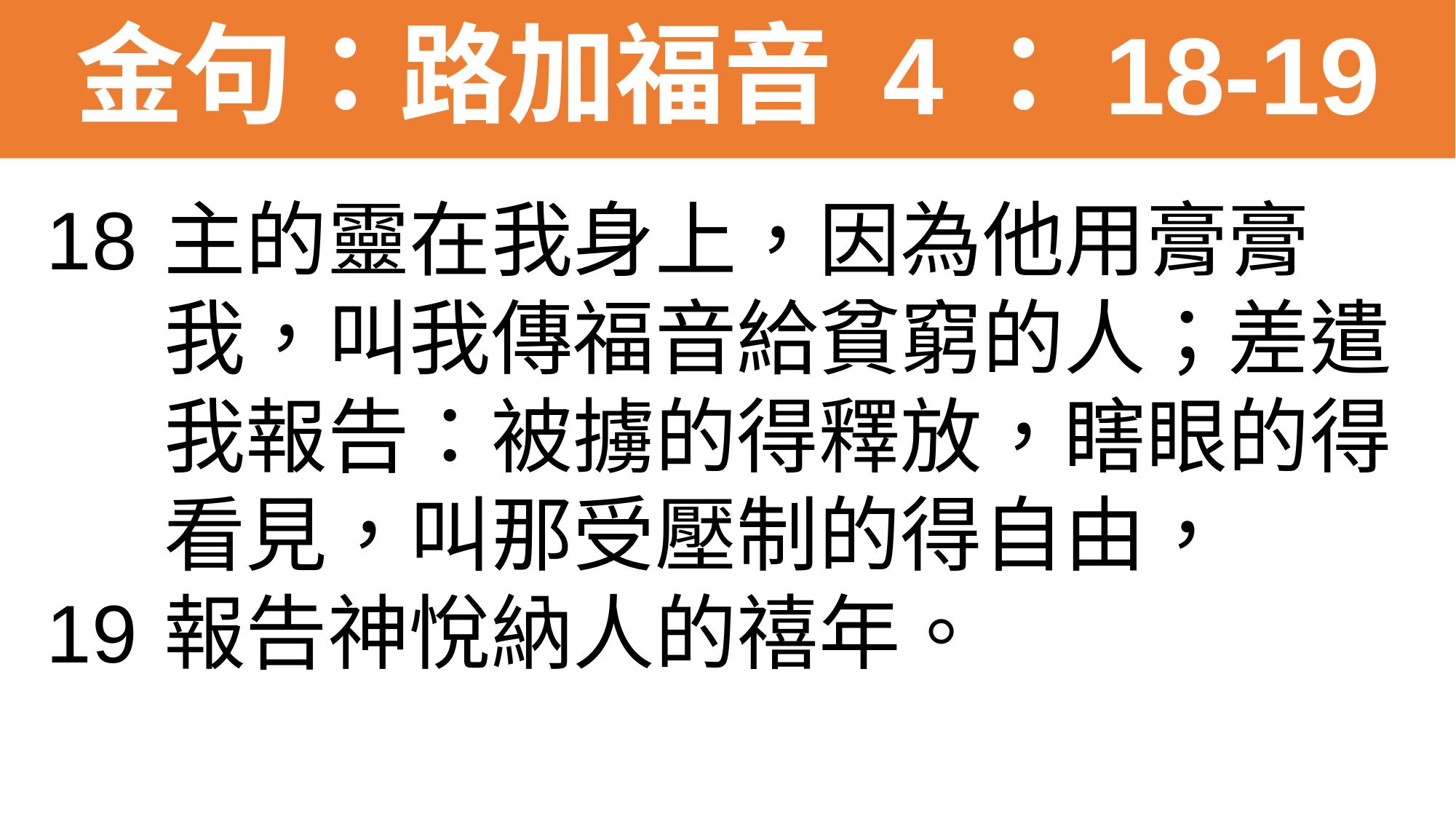

金句：路加福音 4：18-19
18	主的靈在我身上，因為他用膏膏我，叫我傳福音給貧窮的人；差遣我報告：被擄的得釋放，瞎眼的得看見，叫那受壓制的得自由，
19	報告神悅納人的禧年。